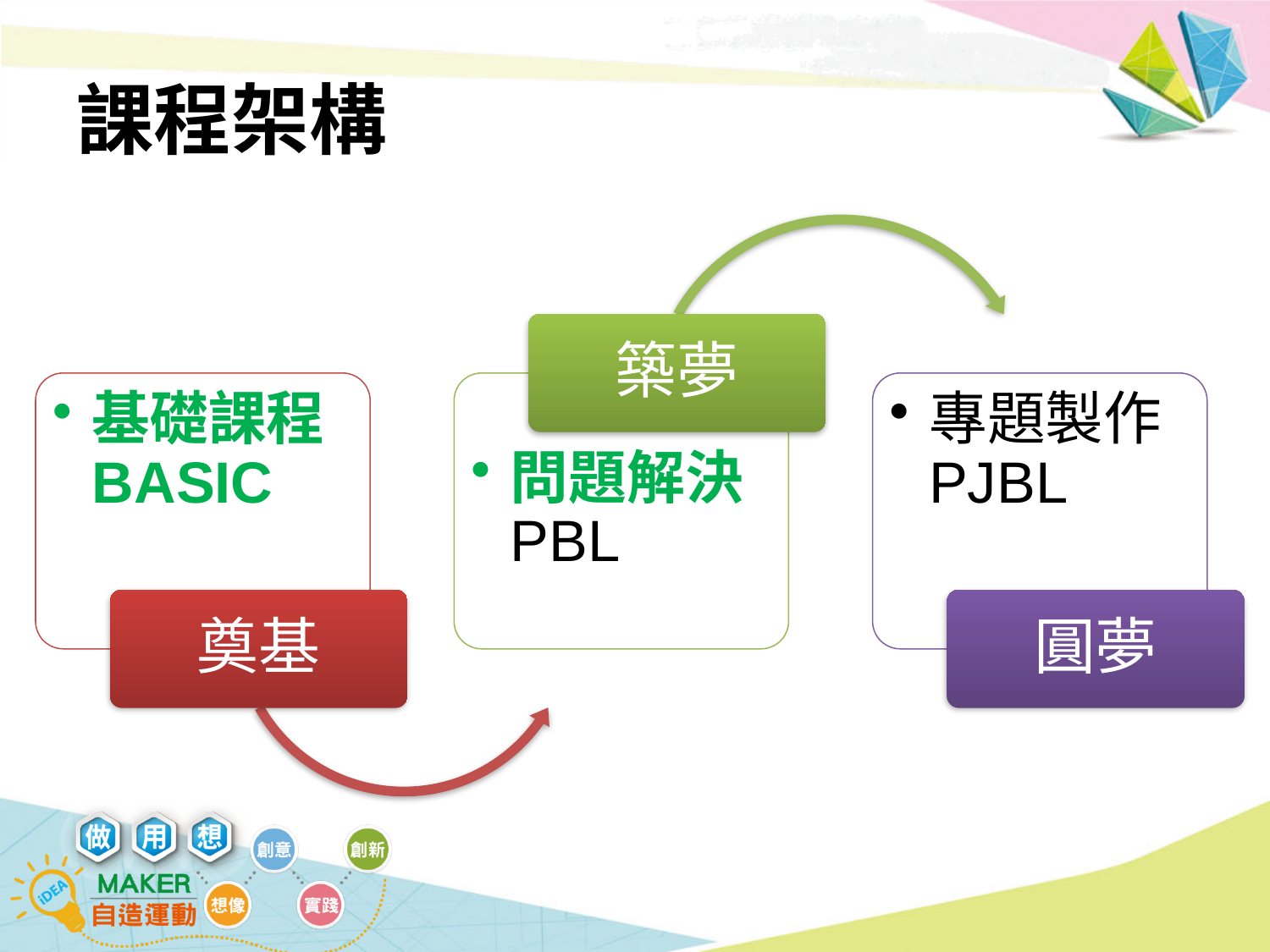

# 課程架構
基礎課程BASIC
奠基
問題解決PBL
築夢
專題製作PJBL
圓夢